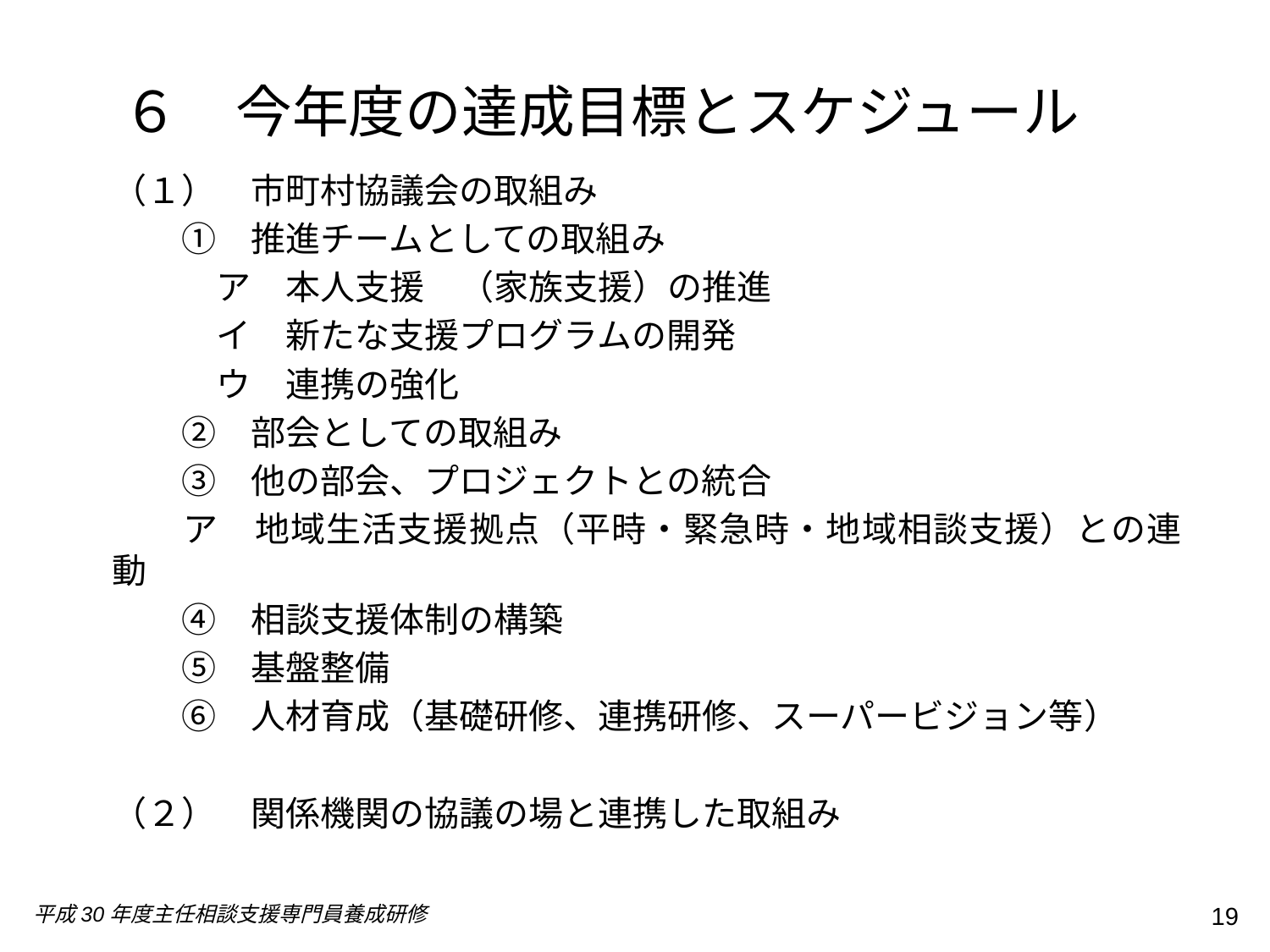

# ６　今年度の達成目標とスケジュール
（１）　市町村協議会の取組み
　　①　推進チームとしての取組み
　　　ア　本人支援　（家族支援）の推進
　　　イ　新たな支援プログラムの開発
　　　ウ　連携の強化
　　②　部会としての取組み
　　③　他の部会、プロジェクトとの統合
　　ア　地域生活支援拠点（平時・緊急時・地域相談支援）との連動
　　④　相談支援体制の構築
　　⑤　基盤整備
　　⑥　人材育成（基礎研修、連携研修、スーパービジョン等）

（２）　関係機関の協議の場と連携した取組み

平成30年度主任相談支援専門員養成研修
19